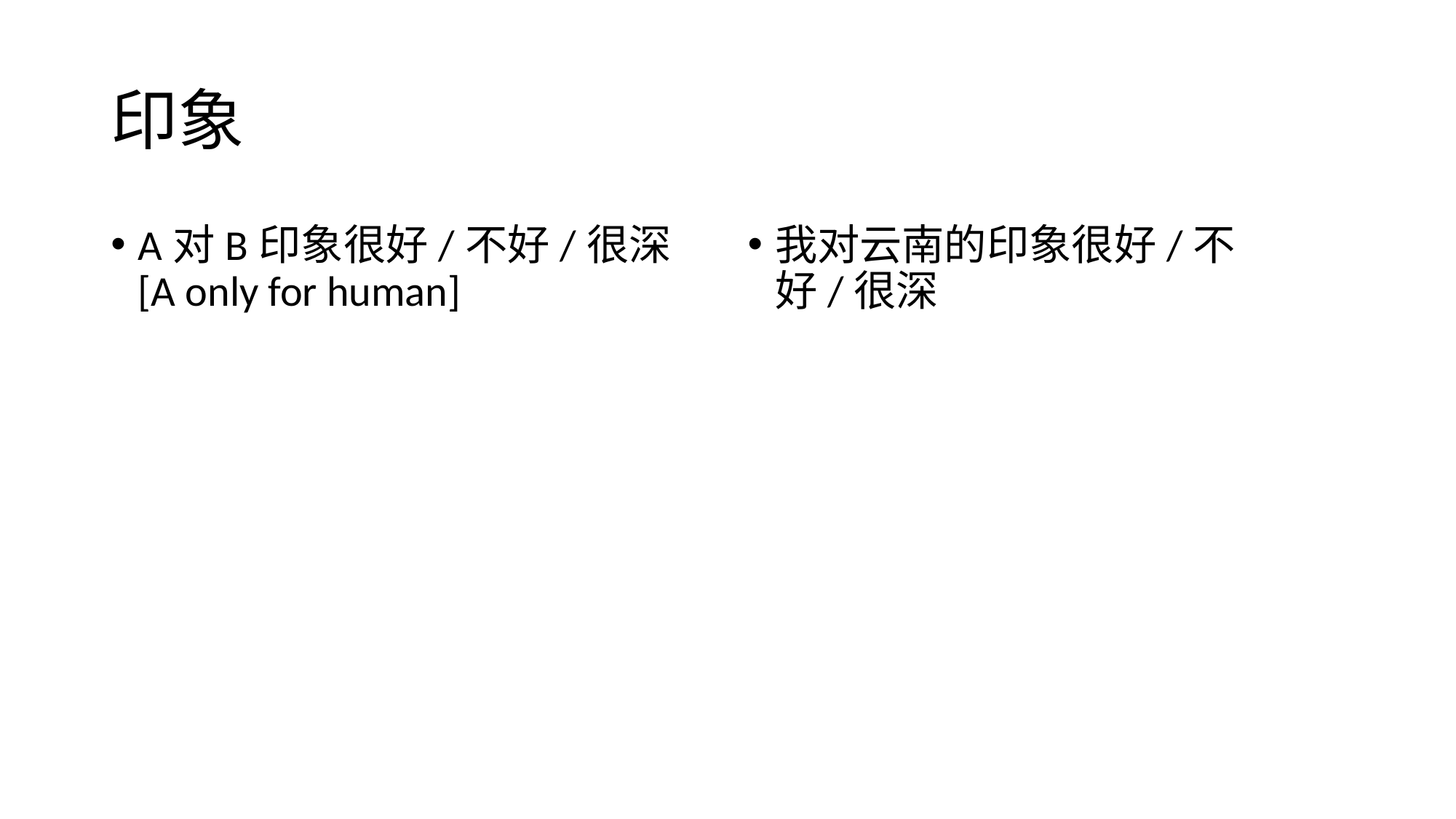

# 印象
A对B印象很好/不好/很深[A only for human]
我对云南的印象很好/不好/很深